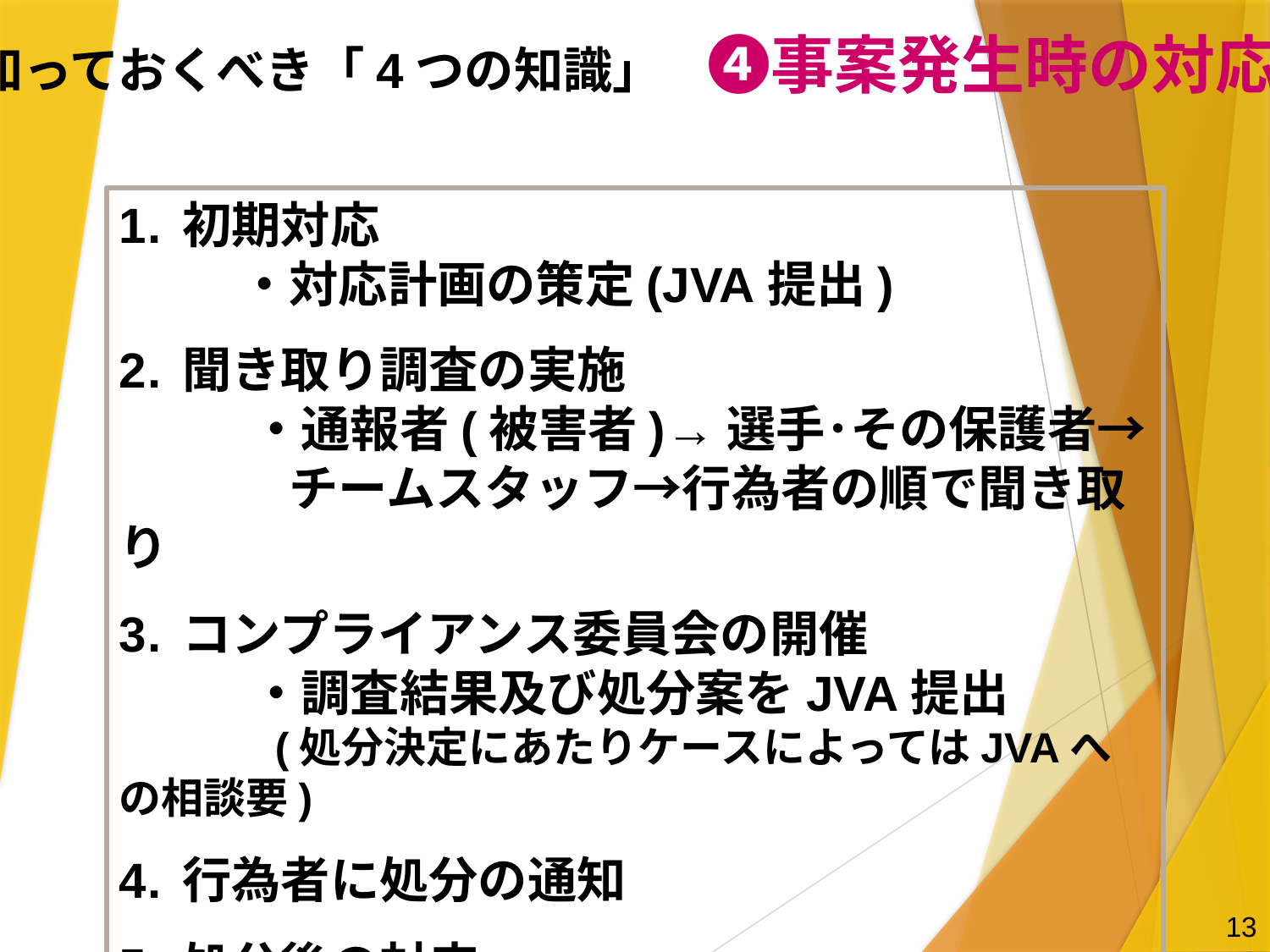

知っておくべき「4つの知識」    ➍事案発生時の対応
初期対応
　　  ・対応計画の策定(JVA提出)

聞き取り調査の実施
  　　・通報者(被害者)→選手･その保護者→
　  　　チームスタッフ→行為者の順で聞き取り

コンプライアンス委員会の開催
  　　・調査結果及び処分案をJVA提出
　  　　(処分決定にあたりケースによってはJVAへの相談要)

行為者に処分の通知

処分後の対応
13